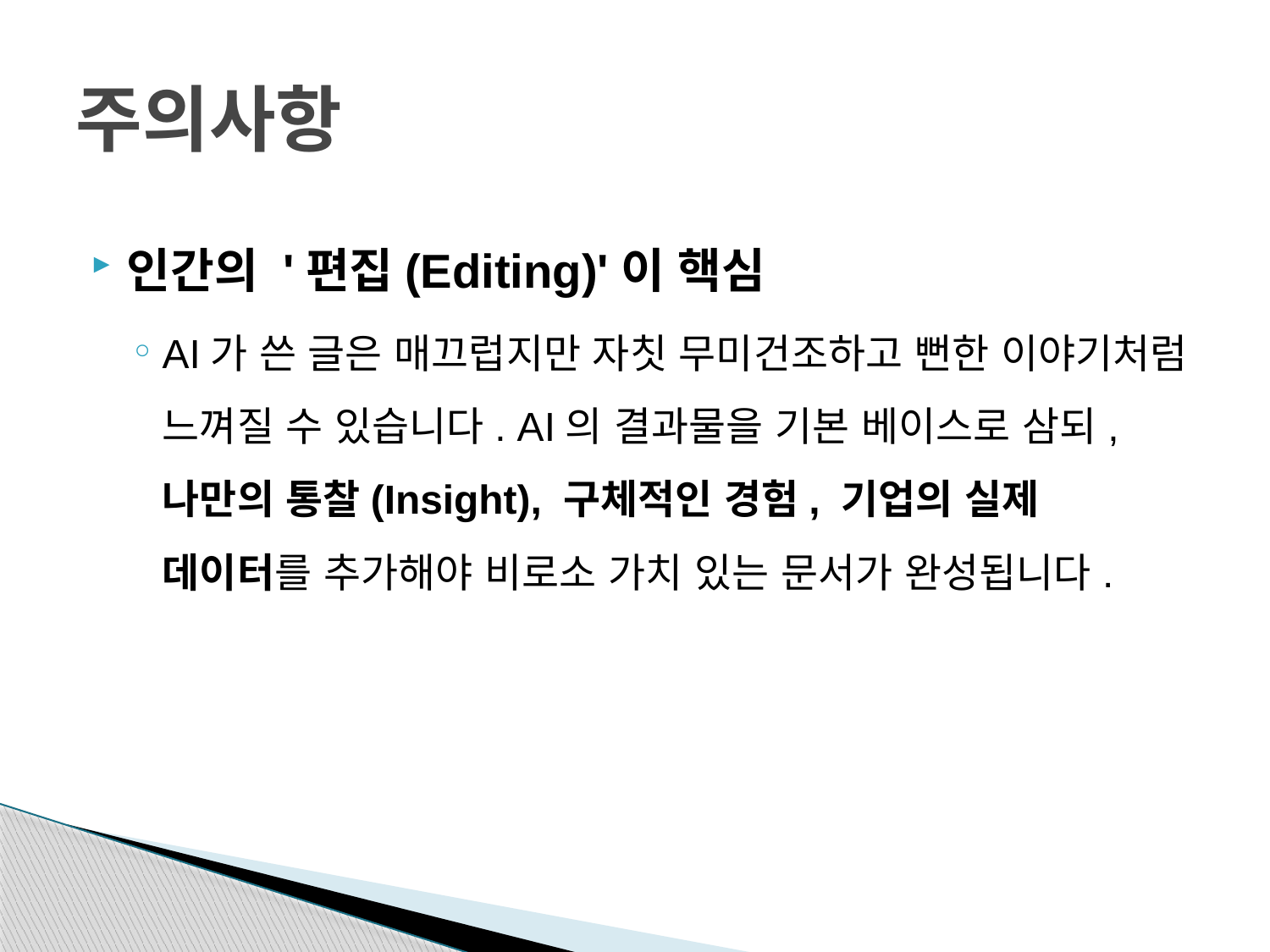

# 주의사항
인간의 '편집(Editing)'이 핵심
AI가 쓴 글은 매끄럽지만 자칫 무미건조하고 뻔한 이야기처럼 느껴질 수 있습니다. AI의 결과물을 기본 베이스로 삼되, 나만의 통찰(Insight), 구체적인 경험, 기업의 실제 데이터를 추가해야 비로소 가치 있는 문서가 완성됩니다.